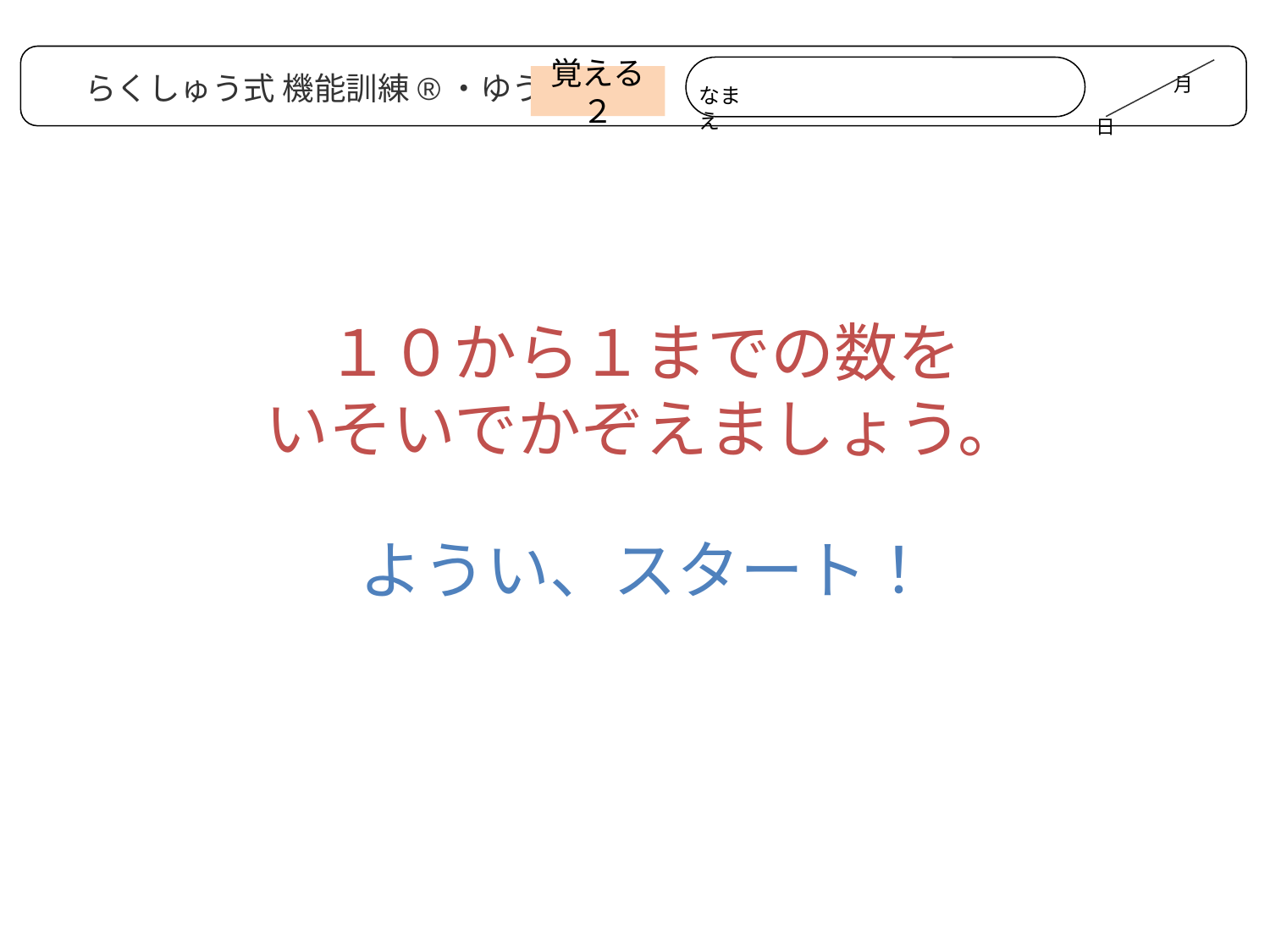

月
　　　　　　　　　　　　　日

なまえ
らくしゅう式 機能訓練®・ゆうゆう
覚える２
１０から１までの数を
いそいでかぞえましょう。
# ようい、スタート！